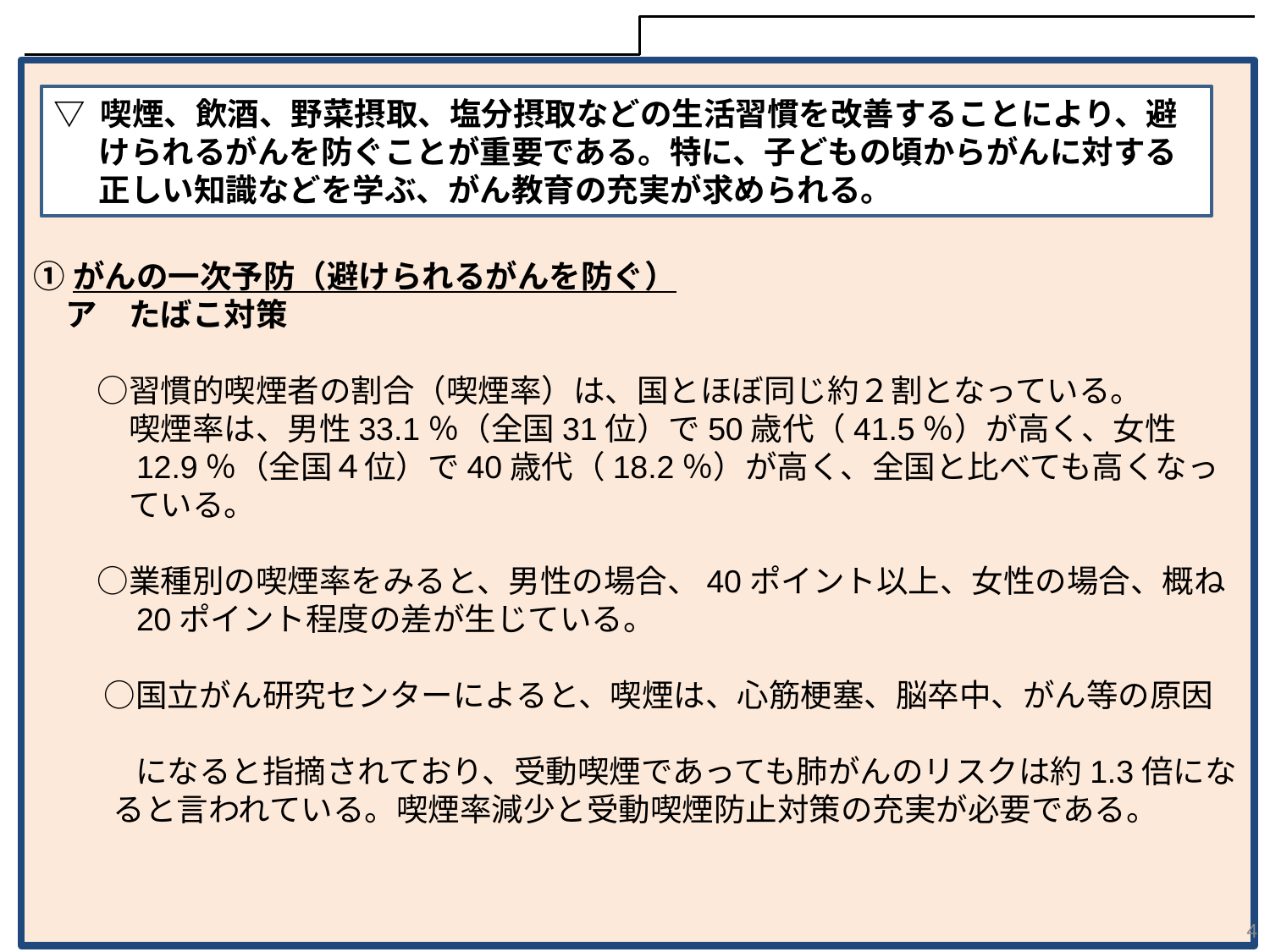

①がんの一次予防（避けられるがんを防ぐ）
　ア　たばこ対策

　　○習慣的喫煙者の割合（喫煙率）は、国とほぼ同じ約２割となっている。
　　　喫煙率は、男性33.1％（全国31位）で50歳代（41.5％）が高く、女性
　　　12.9％（全国４位）で40歳代（18.2％）が高く、全国と比べても高くなっ
　　　ている。

　　○業種別の喫煙率をみると、男性の場合、40ポイント以上、女性の場合、概ね
　　　20ポイント程度の差が生じている。

　 　○国立がん研究センターによると、喫煙は、心筋梗塞、脳卒中、がん等の原因
　　　 になると指摘されており、受動喫煙であっても肺がんのリスクは約1.3倍にな
          ると言われている。喫煙率減少と受動喫煙防止対策の充実が必要である。

▽ 喫煙、飲酒、野菜摂取、塩分摂取などの生活習慣を改善することにより、避けられるがんを防ぐことが重要である。特に、子どもの頃からがんに対する正しい知識などを学ぶ、がん教育の充実が求められる。
4